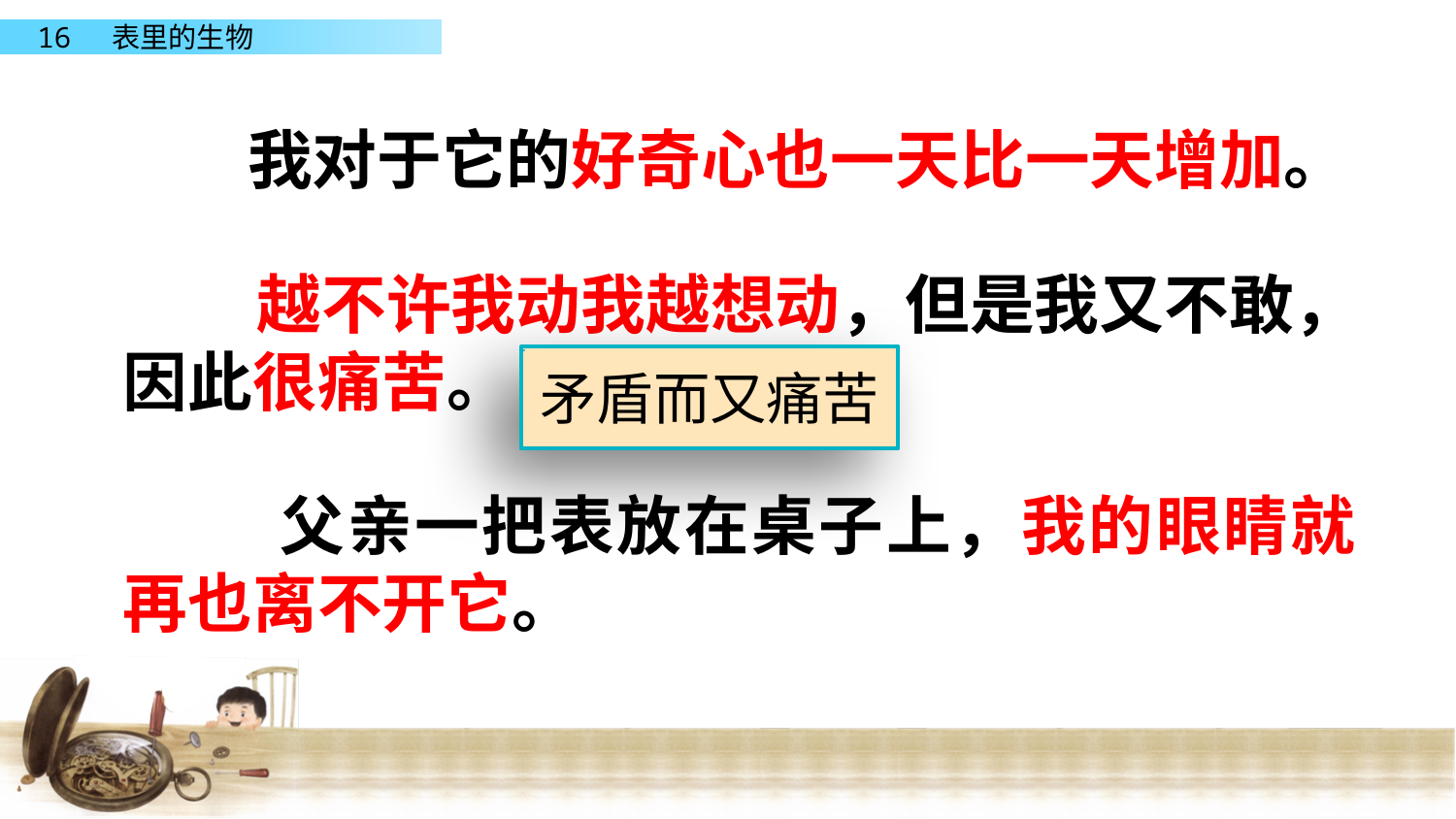

我对于它的好奇心也一天比一天增加。
        越不许我动我越想动，但是我又不敢，因此很痛苦。
矛盾而又痛苦
        父亲一把表放在桌子上，我的眼睛就再也离不开它。